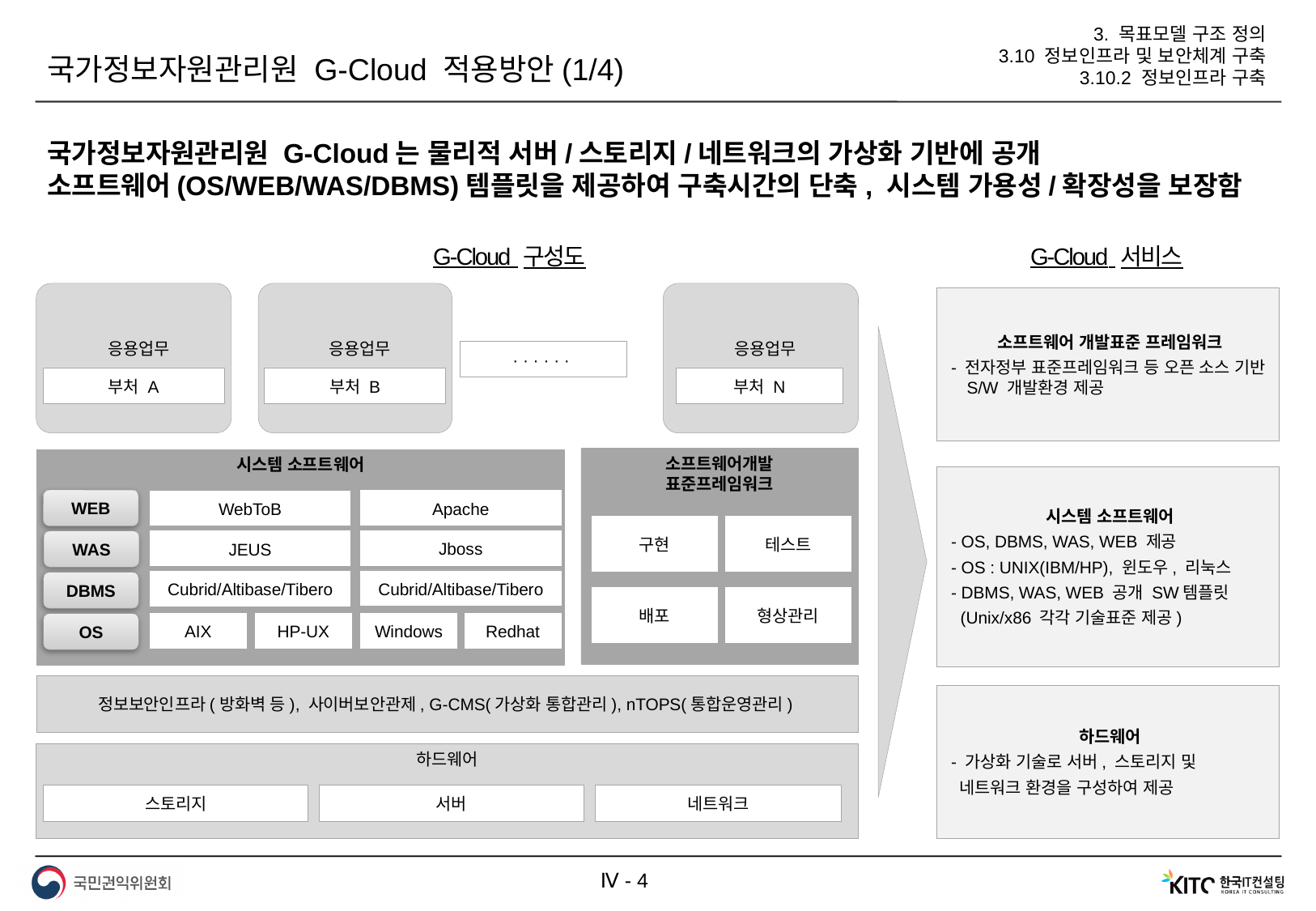

3. 목표모델 구조 정의
3.10 정보인프라 및 보안체계 구축
3.10.2 정보인프라 구축
국가정보자원관리원 G-Cloud 적용방안(1/4)
국가정보자원관리원 G-Cloud는 물리적 서버/스토리지/네트워크의 가상화 기반에 공개 소프트웨어(OS/WEB/WAS/DBMS)템플릿을 제공하여 구축시간의 단축, 시스템 가용성/확장성을 보장함
G-Cloud 구성도
G-Cloud 서비스
응용업무

부처 A
응용업무

부처 B
응용업무

부처 N
소프트웨어 개발표준 프레임워크
 - 전자정부 표준프레임워크 등 오픈 소스 기반 S/W 개발환경 제공
· · · · · ·
소프트웨어개발
표준프레임워크
시스템 소프트웨어
시스템 소프트웨어
 - OS, DBMS, WAS, WEB 제공
 - OS : UNIX(IBM/HP), 윈도우, 리눅스
 - DBMS, WAS, WEB 공개 SW템플릿
   (Unix/x86 각각 기술표준 제공)
Apache
WEB
WebToB
구현
테스트
Jboss
JEUS
WAS

Cubrid/Altibase/Tibero
Cubrid/Altibase/Tibero
DBMS
배포
형상관리
AIX
HP-UX
Windows
Redhat
OS
정보보안인프라(방화벽 등), 사이버보안관제, G-CMS(가상화 통합관리), nTOPS(통합운영관리)
하드웨어
 - 가상화 기술로 서버, 스토리지 및
  네트워크 환경을 구성하여 제공
하드웨어
스토리지
서버
네트워크